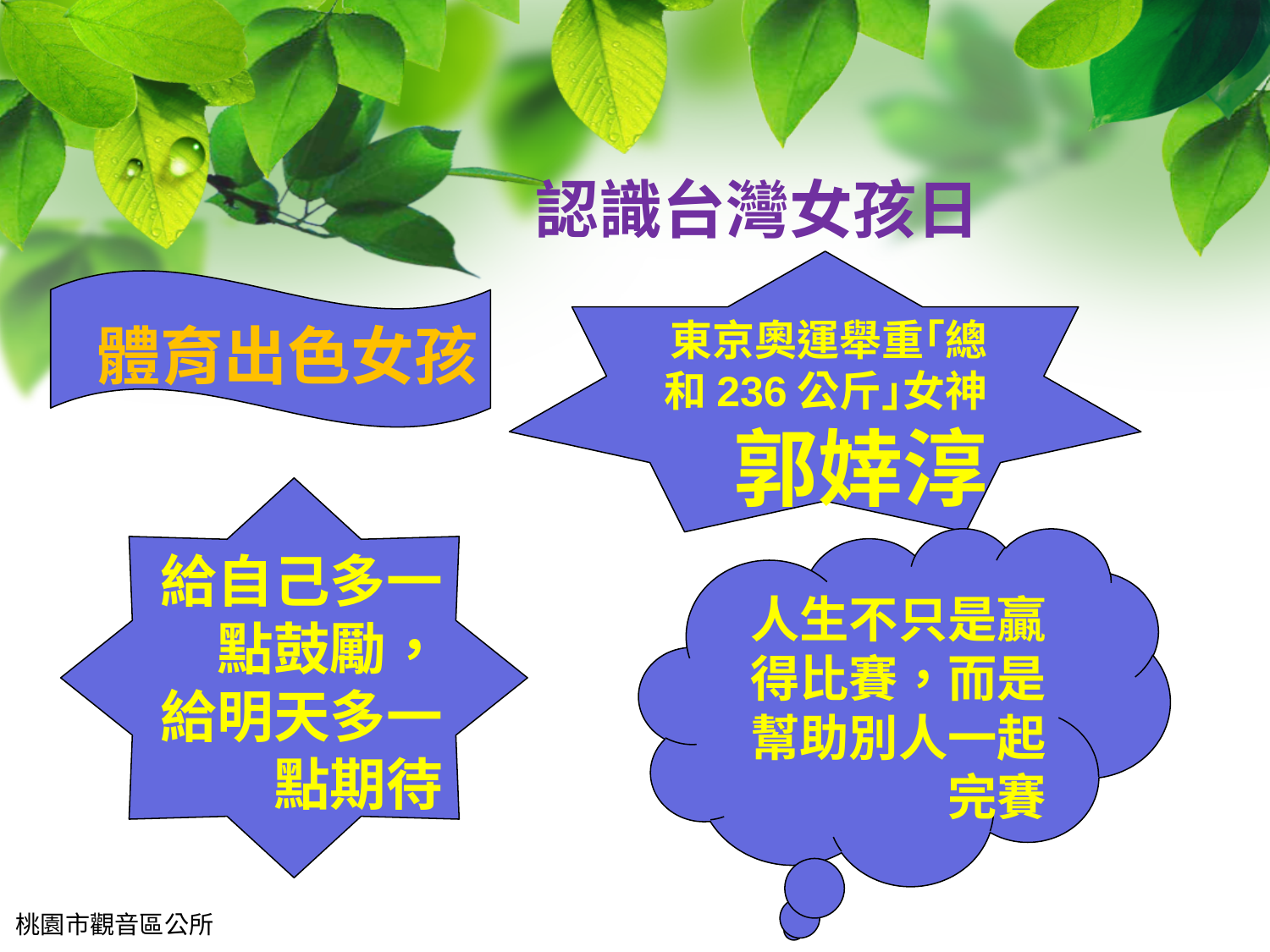

認識台灣女孩日
東京奧運舉重｢總和236公斤｣女神
郭婞淳

體育出色女孩

給自己多一點鼓勵，
給明天多一點期待
人生不只是贏得比賽，而是幫助別人一起完賽

桃園市觀音區公所